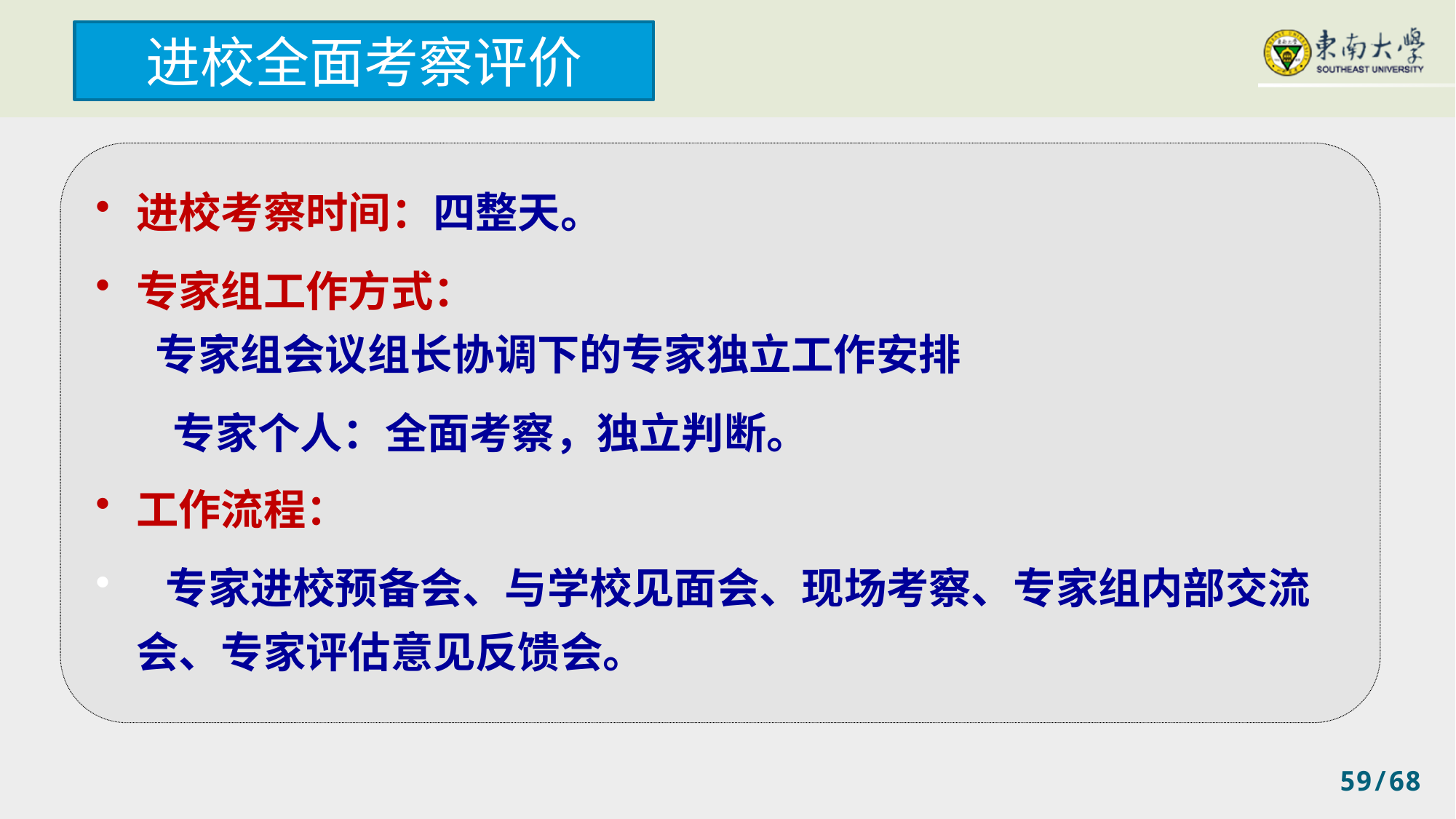

进校全面考察评价

进校考察时间：四整天。
专家组工作方式：
  专家组会议组长协调下的专家独立工作安排
       专家个人：全面考察，独立判断。
工作流程：
  专家进校预备会、与学校见面会、现场考察、专家组内部交流会、专家评估意见反馈会。